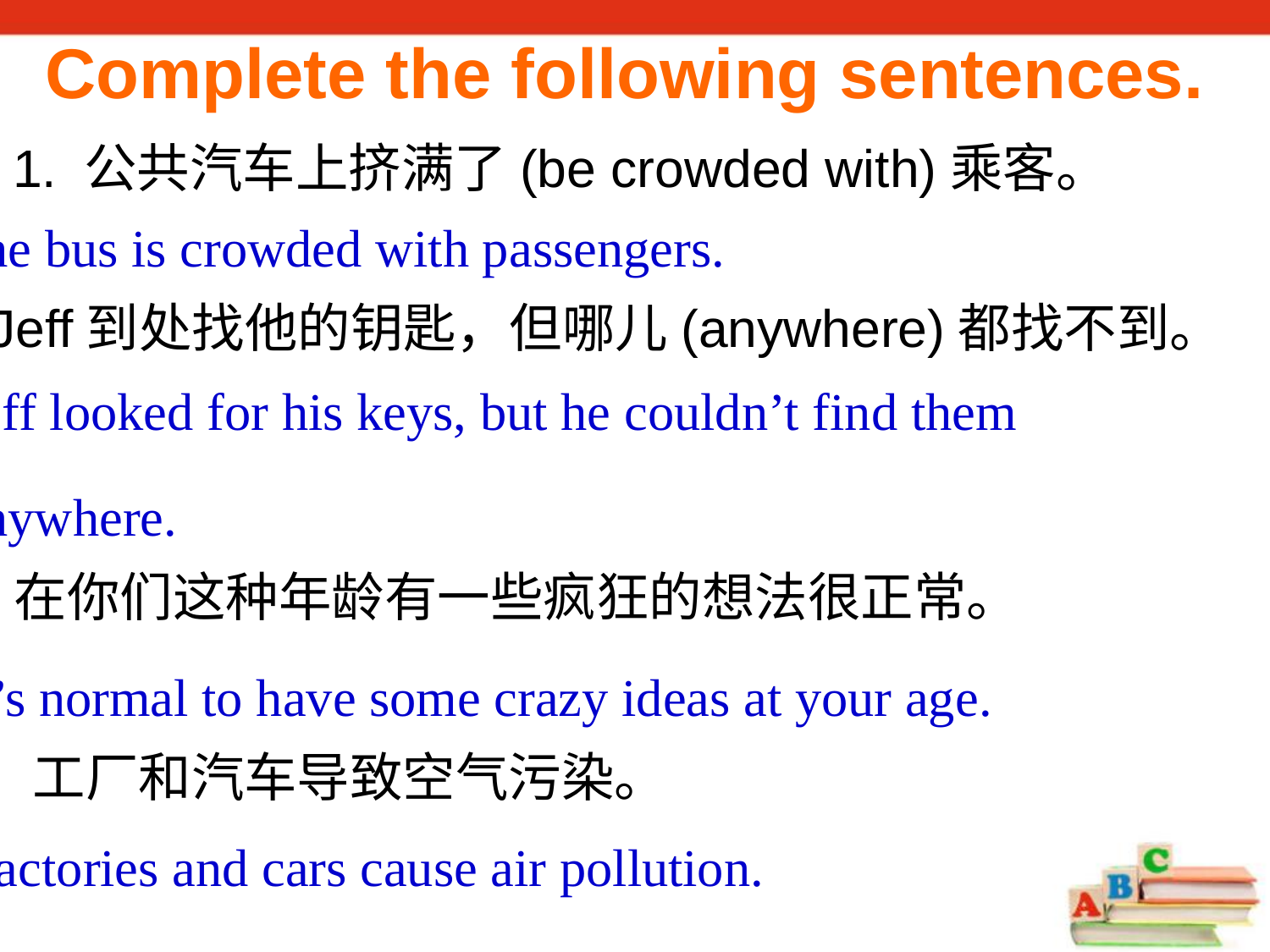

# Complete the following sentences.
1. 公共汽车上挤满了(be crowded with)乘客。
The bus is crowded with passengers.
2. Jeff到处找他的钥匙，但哪儿(anywhere)都找不到。
Jeff looked for his keys, but he couldn’t find them
anywhere.
3. 在你们这种年龄有一些疯狂的想法很正常。
It’s normal to have some crazy ideas at your age.
4. 工厂和汽车导致空气污染。
Factories and cars cause air pollution.